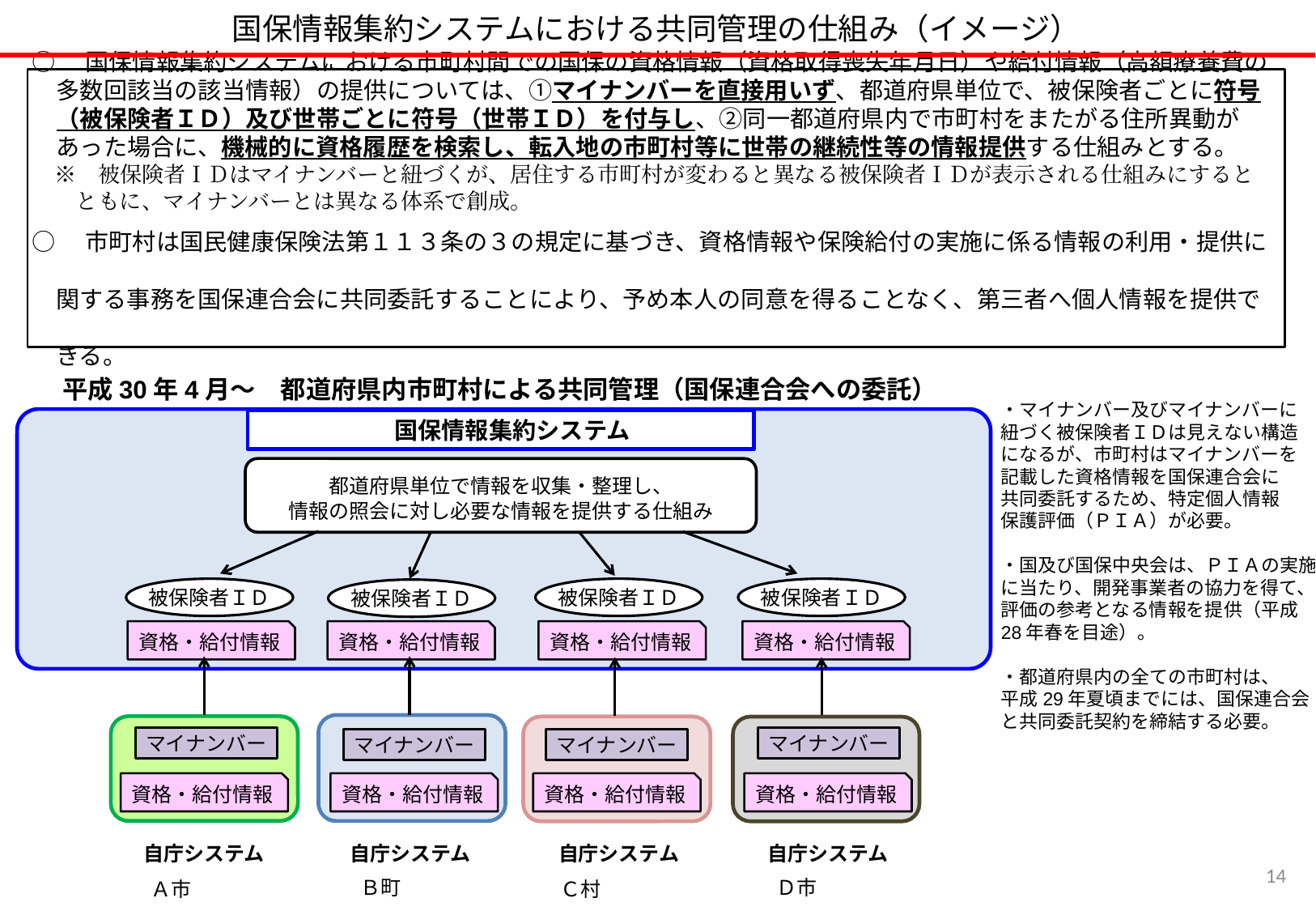

国保情報集約システムにおける共同管理の仕組み（イメージ）
○　国保情報集約システムにおける市町村間での国保の資格情報（資格取得喪失年月日）や給付情報（高額療養費の多数回該当の該当情報）の提供については、①マイナンバーを直接用いず、都道府県単位で、被保険者ごとに符号（被保険者ＩＤ）及び世帯ごとに符号（世帯ＩＤ）を付与し、②同一都道府県内で市町村をまたがる住所異動があった場合に、機械的に資格履歴を検索し、転入地の市町村等に世帯の継続性等の情報提供する仕組みとする。
　※　被保険者ＩＤはマイナンバーと紐づくが、居住する市町村が変わると異なる被保険者ＩＤが表示される仕組みにすると
　　ともに、マイナンバーとは異なる体系で創成。

○　市町村は国民健康保険法第１１３条の３の規定に基づき、資格情報や保険給付の実施に係る情報の利用・提供に
　関する事務を国保連合会に共同委託することにより、予め本人の同意を得ることなく、第三者へ個人情報を提供で
　きる。
平成30年4月～　都道府県内市町村による共同管理（国保連合会への委託）

国保情報集約システム
都道府県単位で情報を収集・整理し、
情報の照会に対し必要な情報を提供する仕組み
被保険者ＩＤ
被保険者ＩＤ
被保険者ＩＤ
被保険者ＩＤ
資格・給付情報
資格・給付情報
資格・給付情報
資格・給付情報

マイナンバー
マイナンバー
マイナンバー
マイナンバー
資格・給付情報
資格・給付情報
資格・給付情報
資格・給付情報
自庁システム
自庁システム
自庁システム
自庁システム
Ｂ町
Ｄ市
Ａ市
Ｃ村
・マイナンバー及びマイナンバーに
紐づく被保険者ＩＤは見えない構造
になるが、市町村はマイナンバーを
記載した資格情報を国保連合会に
共同委託するため、特定個人情報
保護評価（ＰＩＡ）が必要。

・国及び国保中央会は、ＰＩＡの実施
に当たり、開発事業者の協力を得て、
評価の参考となる情報を提供（平成
28年春を目途）。

・都道府県内の全ての市町村は、
平成29年夏頃までには、国保連合会
と共同委託契約を締結する必要。

14